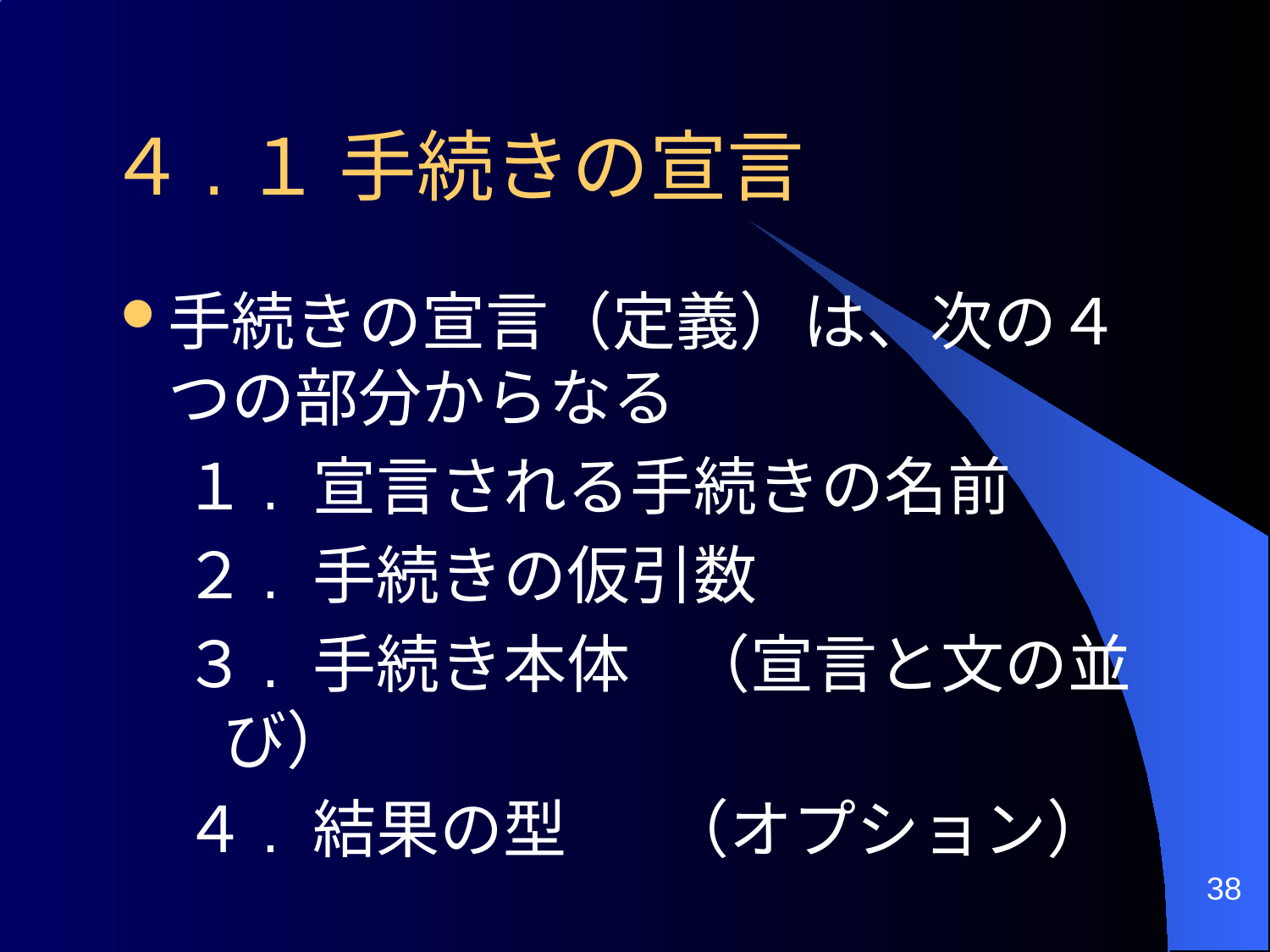

# ４.１ 手続きの宣言
手続きの宣言（定義）は、次の４つの部分からなる
１. 宣言される手続きの名前
２. 手続きの仮引数
３. 手続き本体    （宣言と文の並び）
４. 結果の型       （オプション）
38